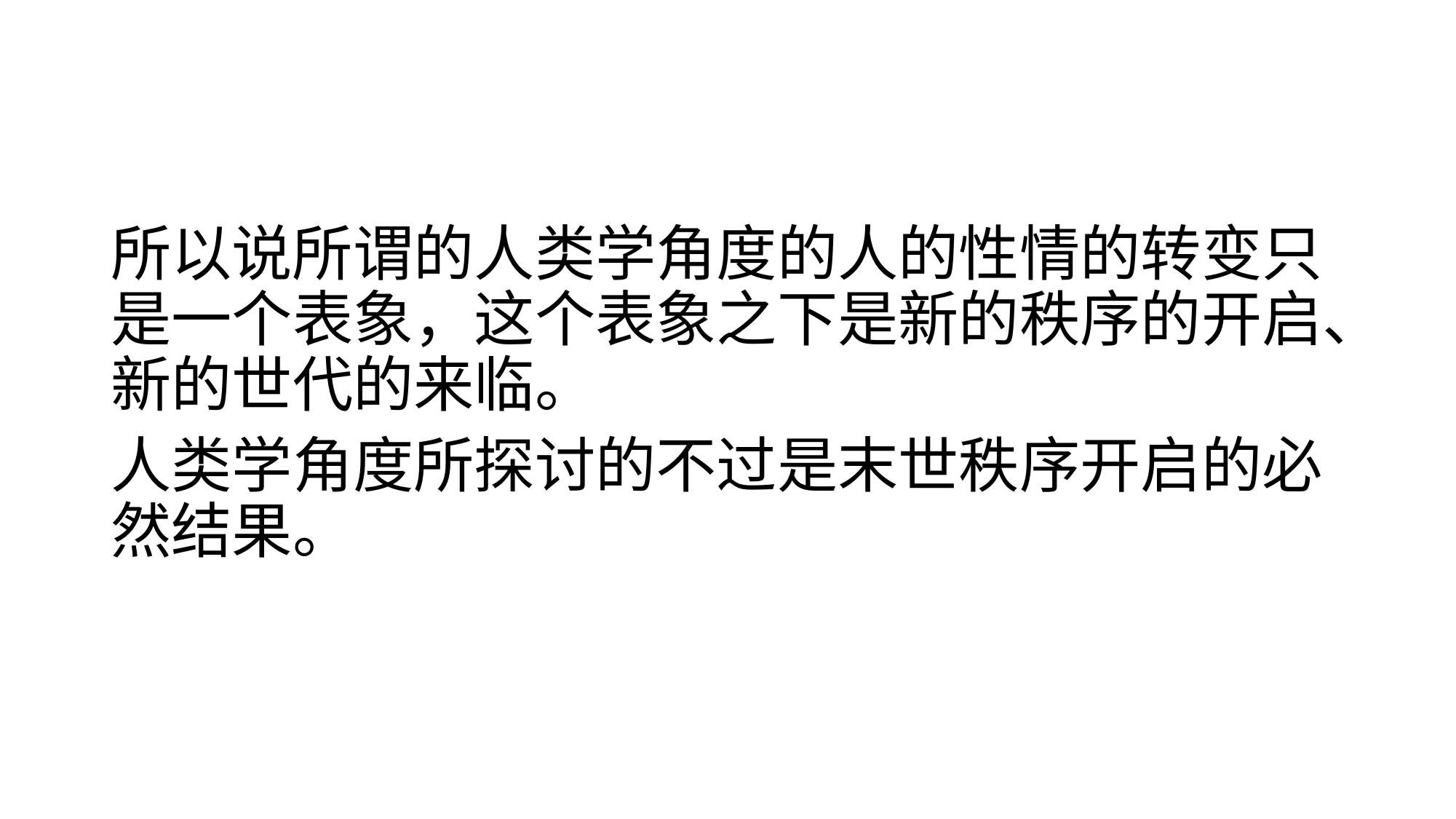

#
所以说所谓的人类学角度的人的性情的转变只是一个表象，这个表象之下是新的秩序的开启、新的世代的来临。
人类学角度所探讨的不过是末世秩序开启的必然结果。